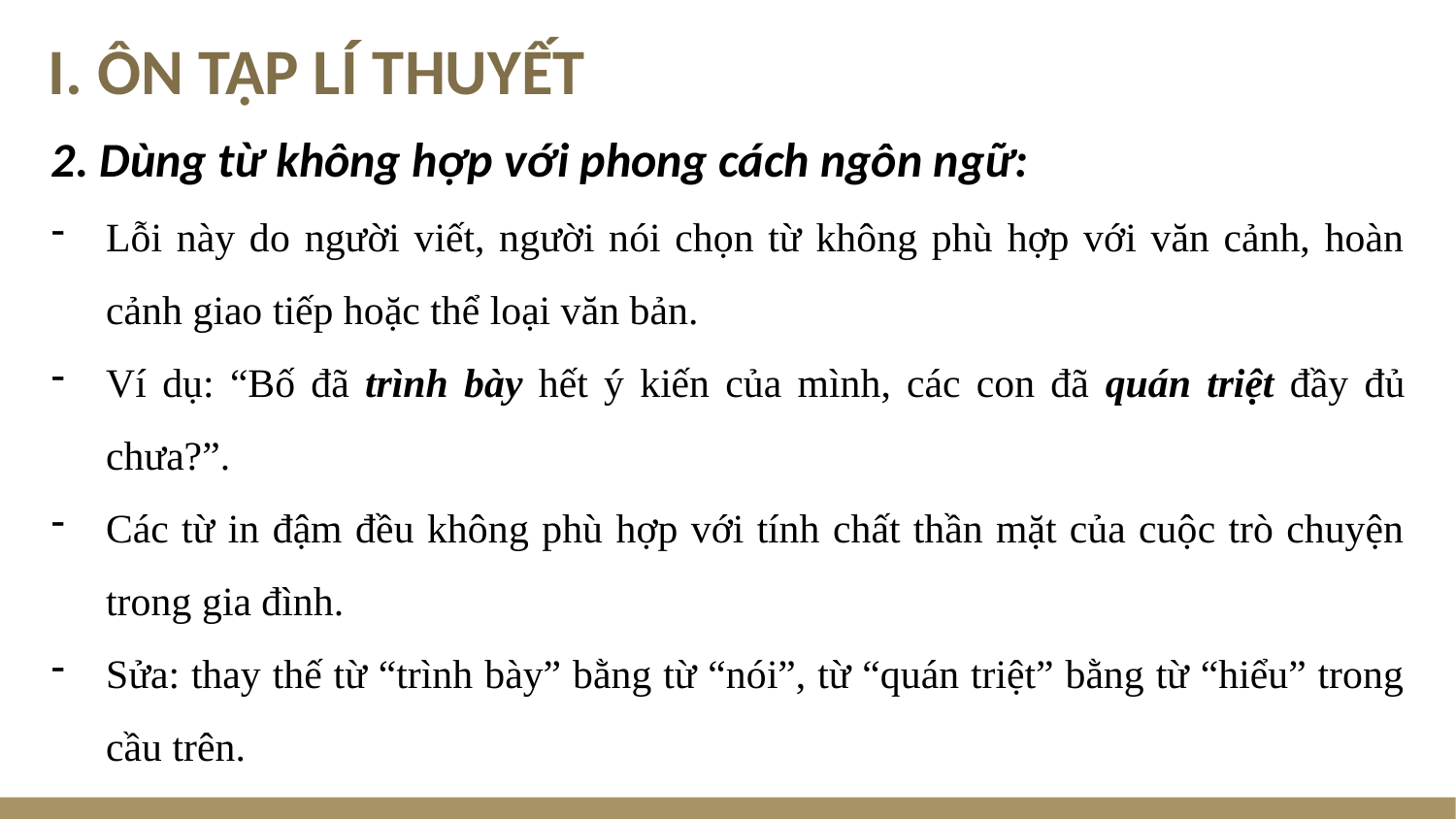

I. ÔN TẬP LÍ THUYẾT
点击添加主要内容
2. Dùng từ không hợp với phong cách ngôn ngữ:
Lỗi này do người viết, người nói chọn từ không phù hợp với văn cảnh, hoàn cảnh giao tiếp hoặc thể loại văn bản.
Ví dụ: “Bố đã trình bày hết ý kiến của mình, các con đã quán triệt đầy đủ chưa?”.
Các từ in đậm đều không phù hợp với tính chất thần mặt của cuộc trò chuyện trong gia đình.
Sửa: thay thế từ “trình bày” bằng từ “nói”, từ “quán triệt” bằng từ “hiểu” trong cầu trên.
Here you could describe the detile if you need it
Here you could describe the detile if you need it
Here you could describe the detile if you need it
Here you could describe the detile if you need it